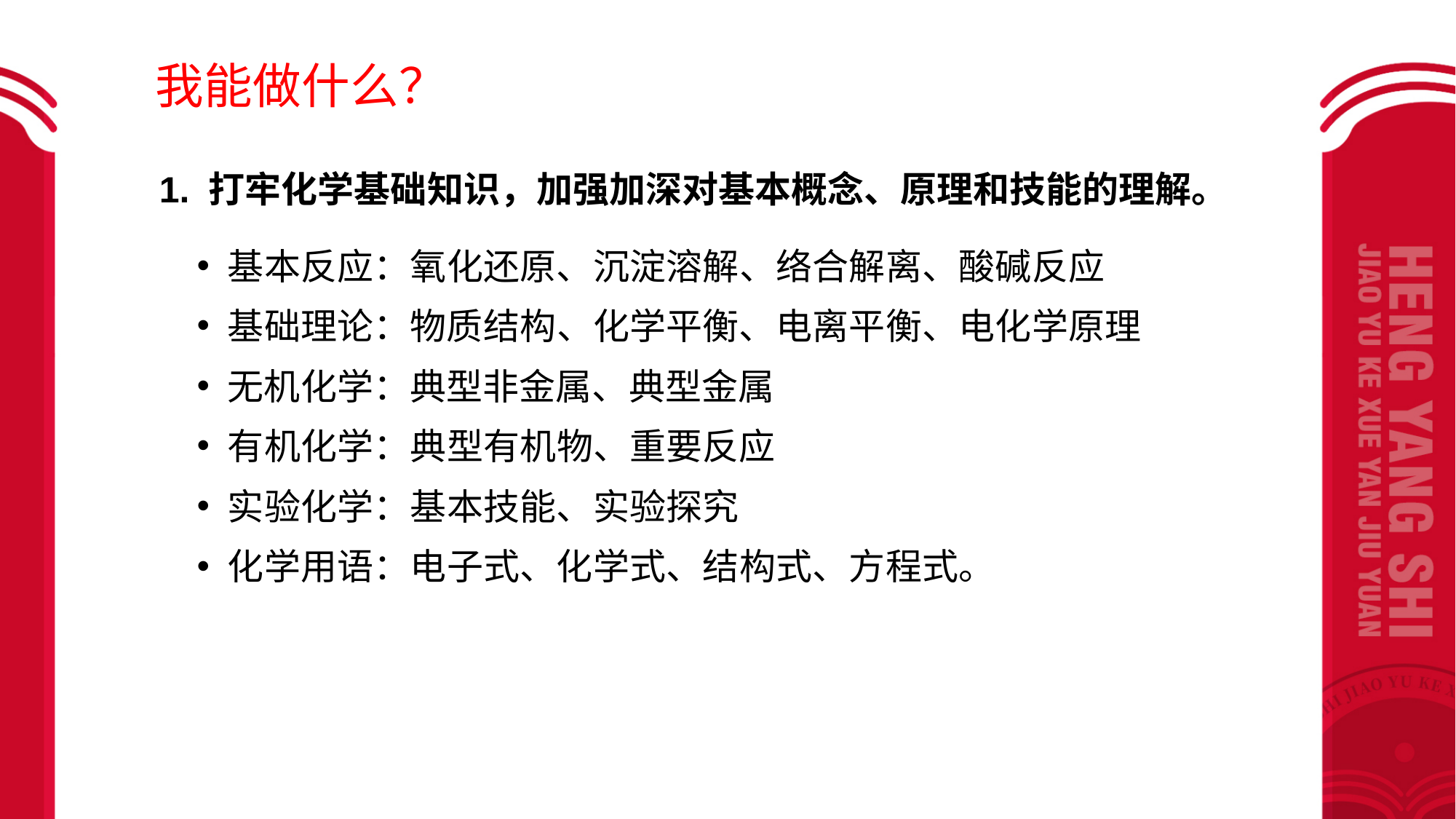

我能做什么？
1. 打牢化学基础知识，加强加深对基本概念、原理和技能的理解。
基本反应：氧化还原、沉淀溶解、络合解离、酸碱反应
基础理论：物质结构、化学平衡、电离平衡、电化学原理
无机化学：典型非金属、典型金属
有机化学：典型有机物、重要反应
实验化学：基本技能、实验探究
化学用语：电子式、化学式、结构式、方程式。